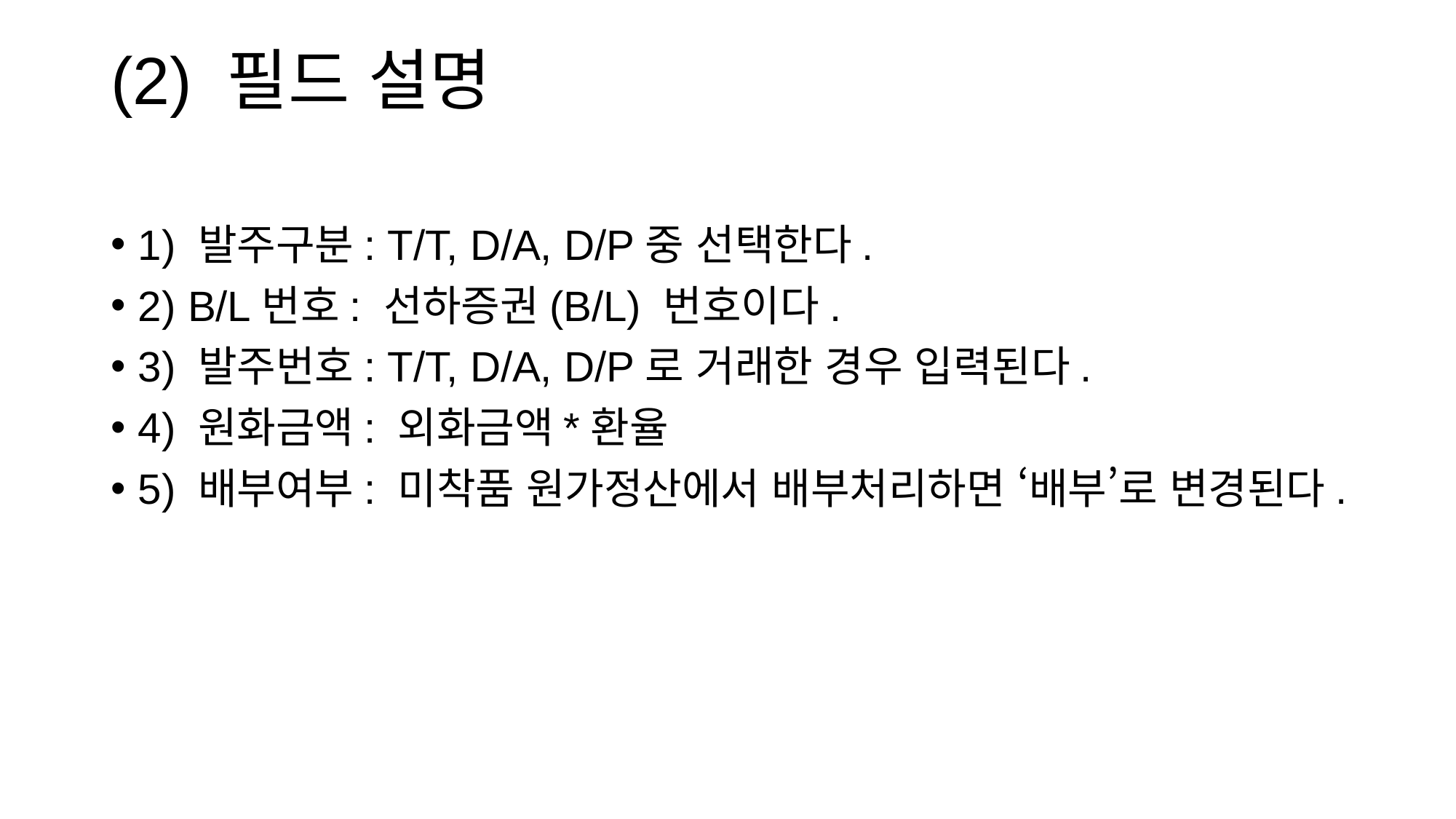

# (2) 필드 설명
1) 발주구분: T/T, D/A, D/P중 선택한다.
2) B/L번호: 선하증권(B/L) 번호이다.
3) 발주번호: T/T, D/A, D/P로 거래한 경우 입력된다.
4) 원화금액: 외화금액*환율
5) 배부여부: 미착품 원가정산에서 배부처리하면 ‘배부’로 변경된다.